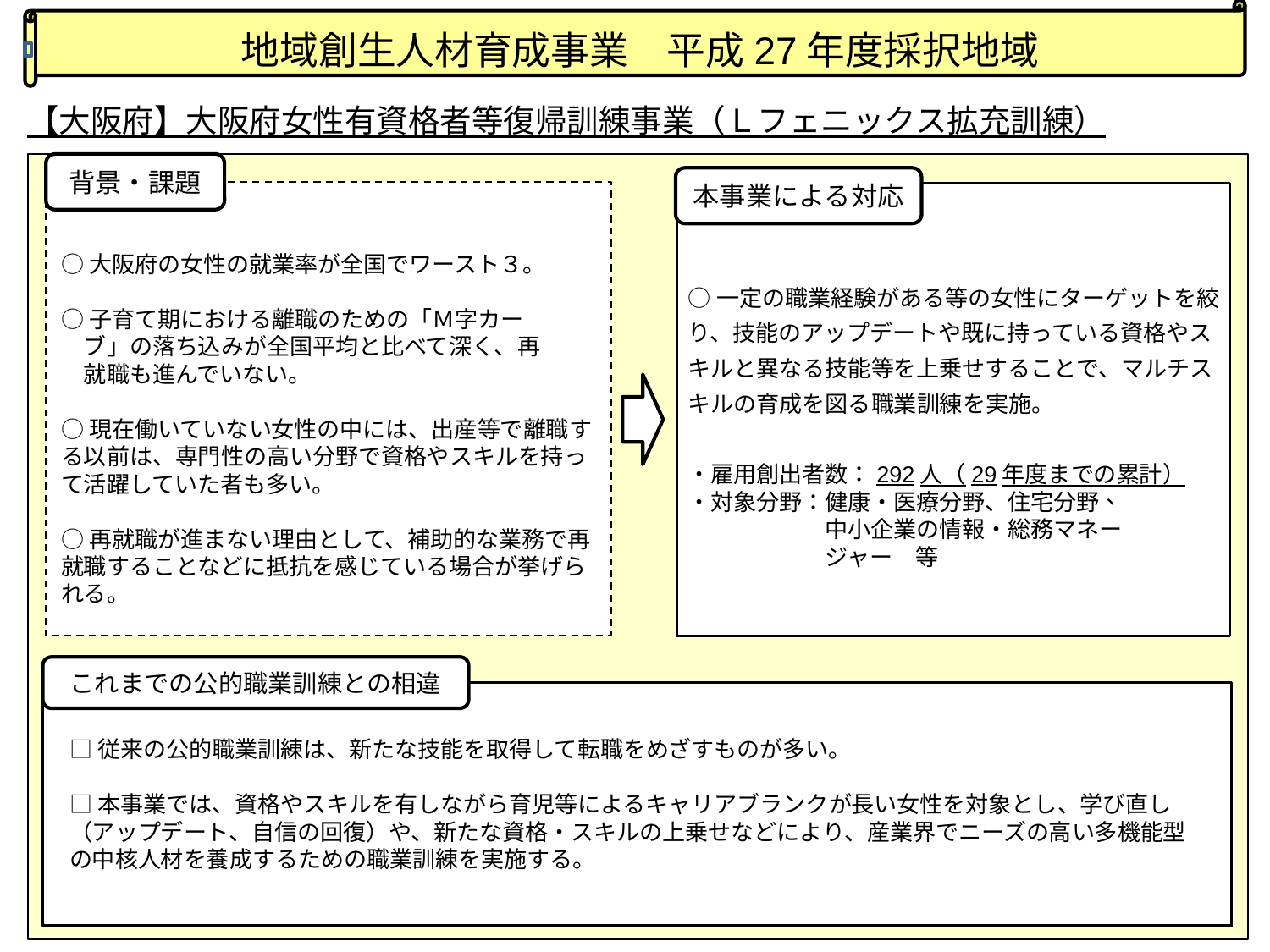

# 地域創生人材育成事業　平成27年度採択地域

 【大阪府】大阪府女性有資格者等復帰訓練事業（Ｌフェニックス拡充訓練）

背景・課題
本事業による対応

○一定の職業経験がある等の女性にターゲットを絞り、技能のアップデートや既に持っている資格やスキルと異なる技能等を上乗せすることで、マルチスキルの育成を図る職業訓練を実施。

・雇用創出者数：292人（29年度までの累計）
・対象分野：健康・医療分野、住宅分野、
　　　　　　中小企業の情報・総務マネー
　　　　　　ジャー　等
○大阪府の女性の就業率が全国でワースト３。

○子育て期における離職のための「Ｍ字カー
　ブ」の落ち込みが全国平均と比べて深く、再
　就職も進んでいない。

○現在働いていない女性の中には、出産等で離職する以前は、専門性の高い分野で資格やスキルを持って活躍していた者も多い。

○再就職が進まない理由として、補助的な業務で再就職することなどに抵抗を感じている場合が挙げられる。

これまでの公的職業訓練との相違

□従来の公的職業訓練は、新たな技能を取得して転職をめざすものが多い。

□本事業では、資格やスキルを有しながら育児等によるキャリアブランクが長い女性を対象とし、学び直し（アップデート、自信の回復）や、新たな資格・スキルの上乗せなどにより、産業界でニーズの高い多機能型の中核人材を養成するための職業訓練を実施する。